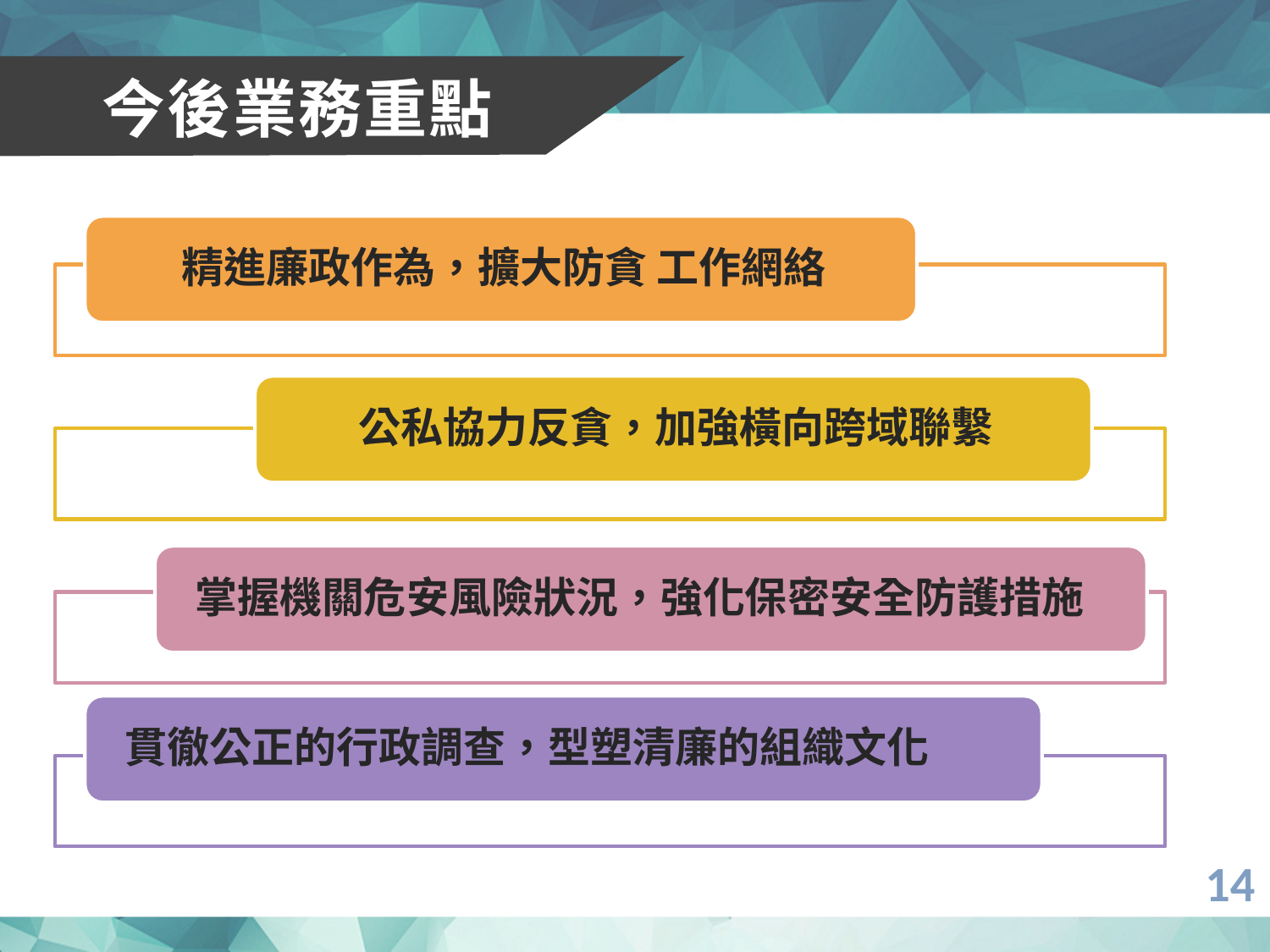

# 今後業務重點

精進廉政作為，擴大防貪 工作網絡
公私協力反貪，加強橫向跨域聯繫
掌握機關危安風險狀況，強化保密安全防護措施
貫徹公正的行政調查，型塑清廉的組織文化
14